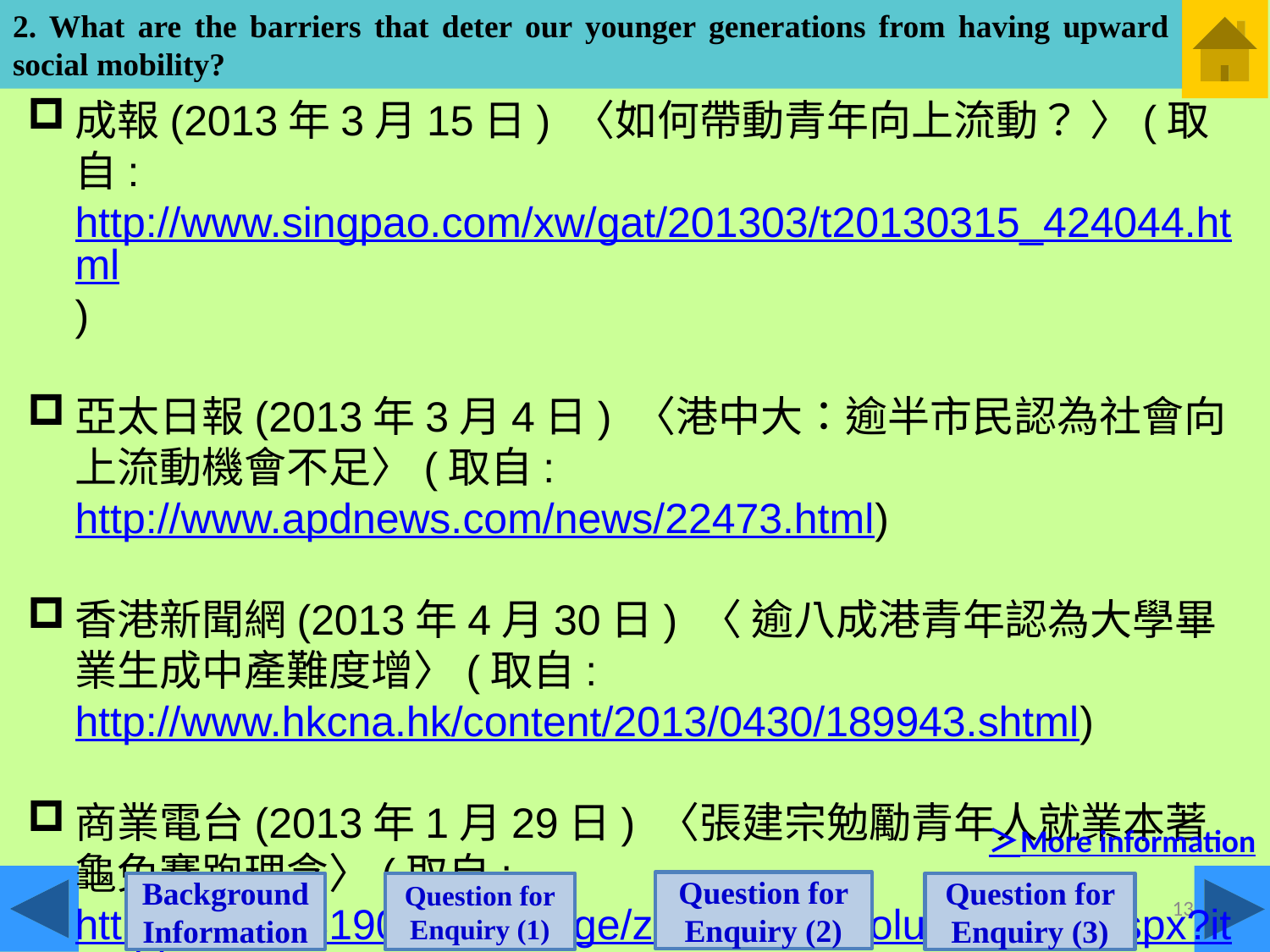

2. What are the barriers that deter our younger generations from having upward social mobility?

成報(2013年3月15日) 〈如何帶動青年向上流動？ 〉(取自: http://www.singpao.com/xw/gat/201303/t20130315_424044.html)

亞太日報(2013年3月4日) 〈港中大：逾半市民認為社會向上流動機會不足〉(取自: http://www.apdnews.com/news/22473.html)

香港新聞網(2013年4月30日) 〈 逾八成港青年認為大學畢業生成中產難度增〉(取自: http://www.hkcna.hk/content/2013/0430/189943.shtml)

商業電台(2013年1月29日) 〈張建宗勉勵青年人就業本著龜兔賽跑理念〉(取自: http://www.881903.com/page/zh-tw/audiocolumndetail.aspx?itemid=593717)

＞More information

Question for Enquiry (2)
Question for Enquiry (1)
Background Information

Question for Enquiry (3)

13